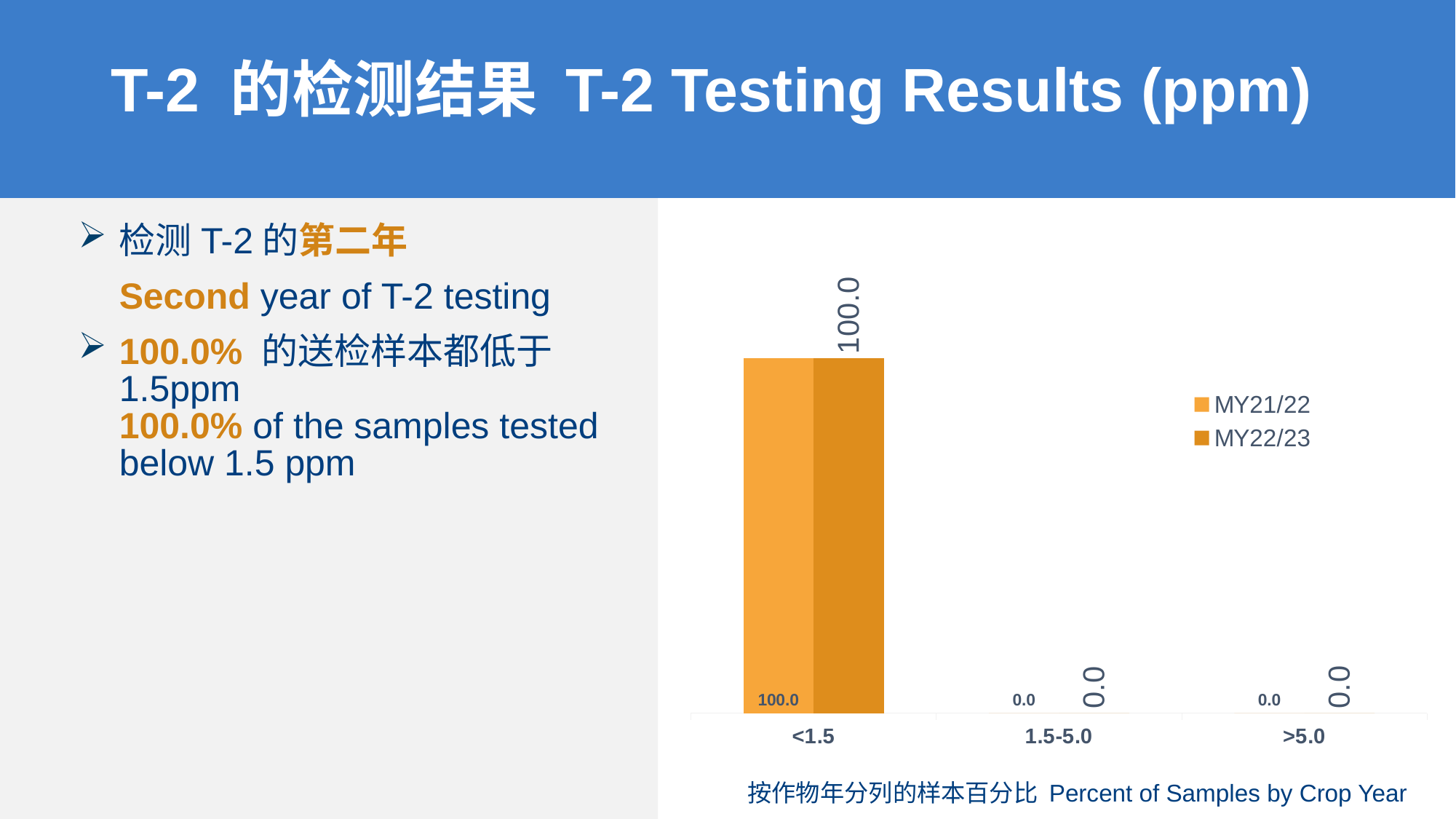

# T-2 的检测结果 T-2 Testing Results (ppm)

### Chart

| Category | MY21/22 | MY22/23 |
|---|---|---|
| <1.5 | 100.0 | 100.0 |
| 1.5-5.0 | 0.0 | 0.0 |
| >5.0 | 0.0 | 0.0 |
检测T-2的第二年
    Second year of T-2 testing
100.0% 的送检样本都低于1.5ppm                                100.0% of the samples tested   below 1.5 ppm

按作物年分列的样本百分比 Percent of Samples by Crop Year